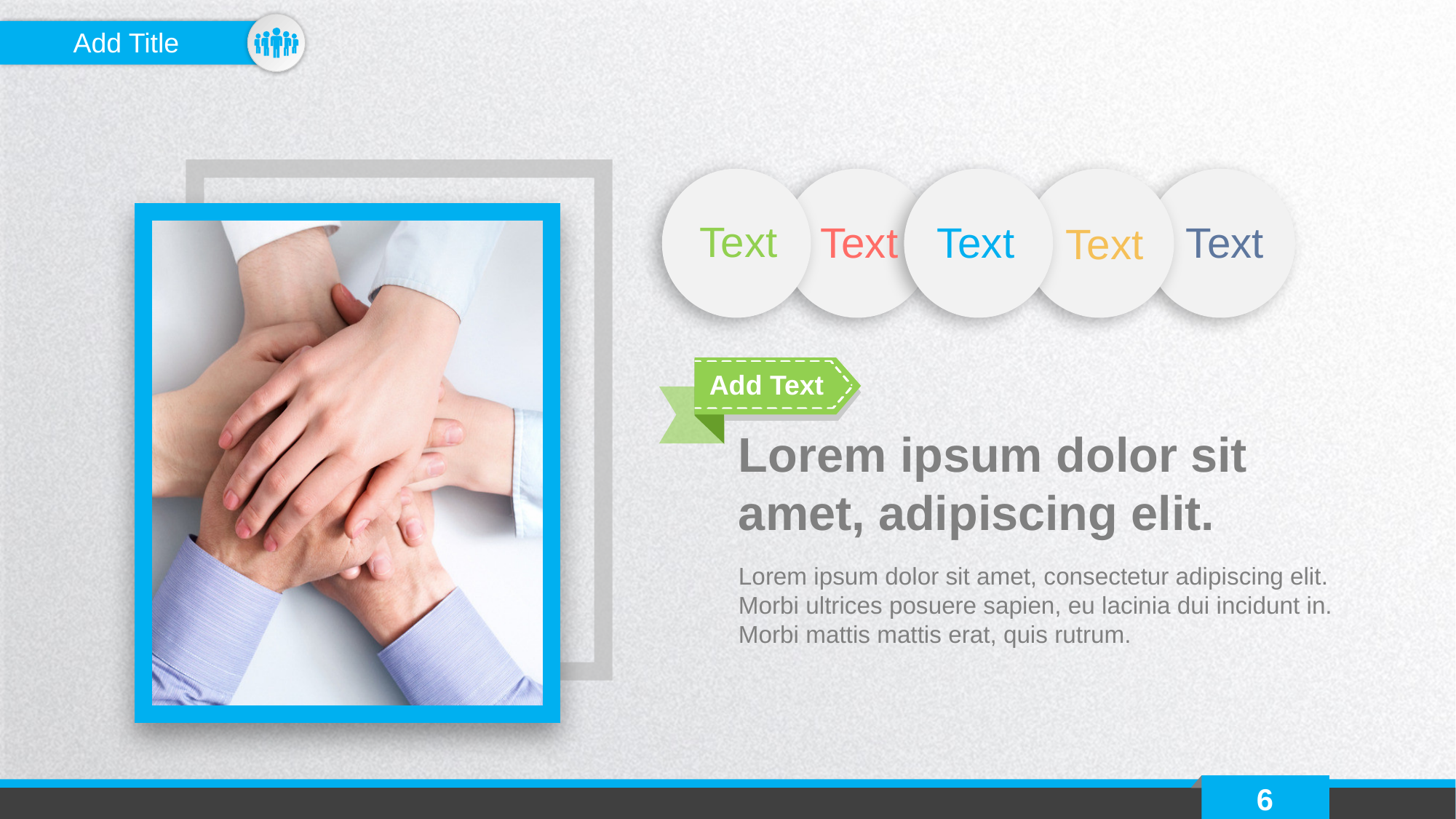

Add Title

Text
Text
Text
Text

Text

Add Text

Lorem ipsum dolor sit amet, adipiscing elit.
Lorem ipsum dolor sit amet, consectetur adipiscing elit. Morbi ultrices posuere sapien, eu lacinia dui incidunt in. Morbi mattis mattis erat, quis rutrum.

6

延时符